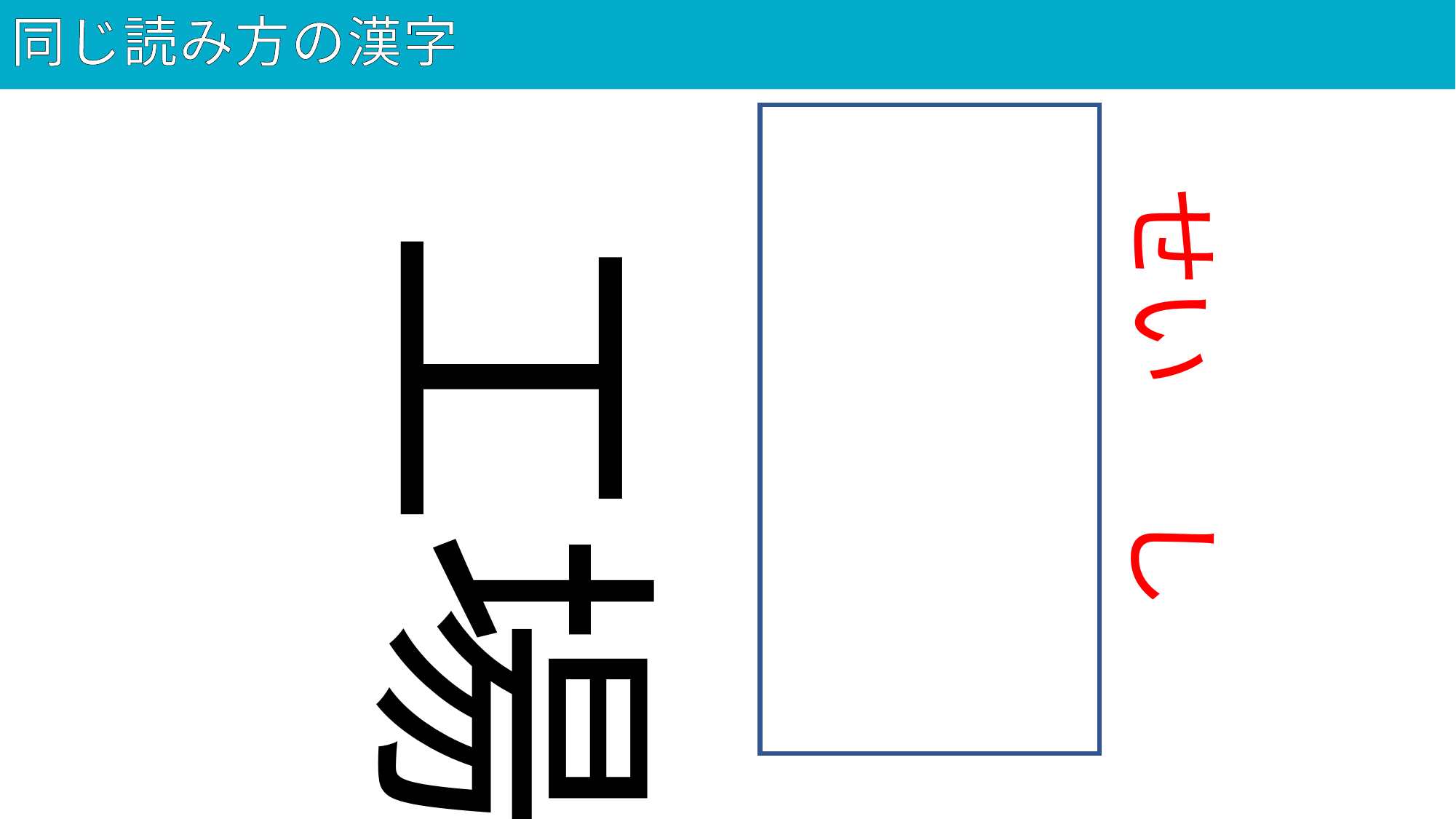

# 同じ読み方の漢字
70

製糸
せい　 し
工場